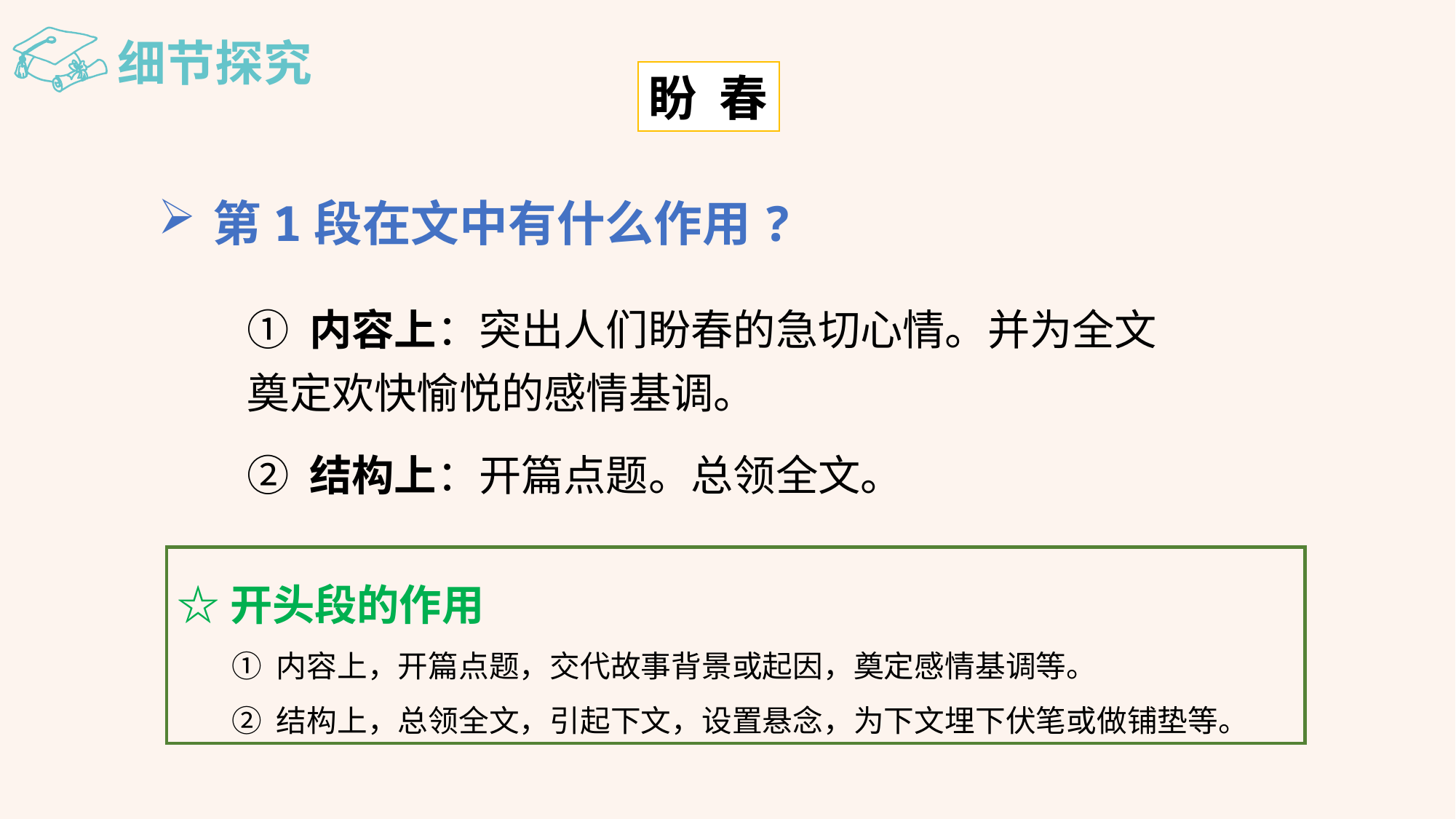

细节探究
盼  春
第1段在文中有什么作用?
① 内容上：突出人们盼春的急切心情。并为全文奠定欢快愉悦的感情基调。
② 结构上：开篇点题。总领全文。
☆开头段的作用
① 内容上，开篇点题，交代故事背景或起因，奠定感情基调等。
② 结构上，总领全文，引起下文，设置悬念，为下文埋下伏笔或做铺垫等。